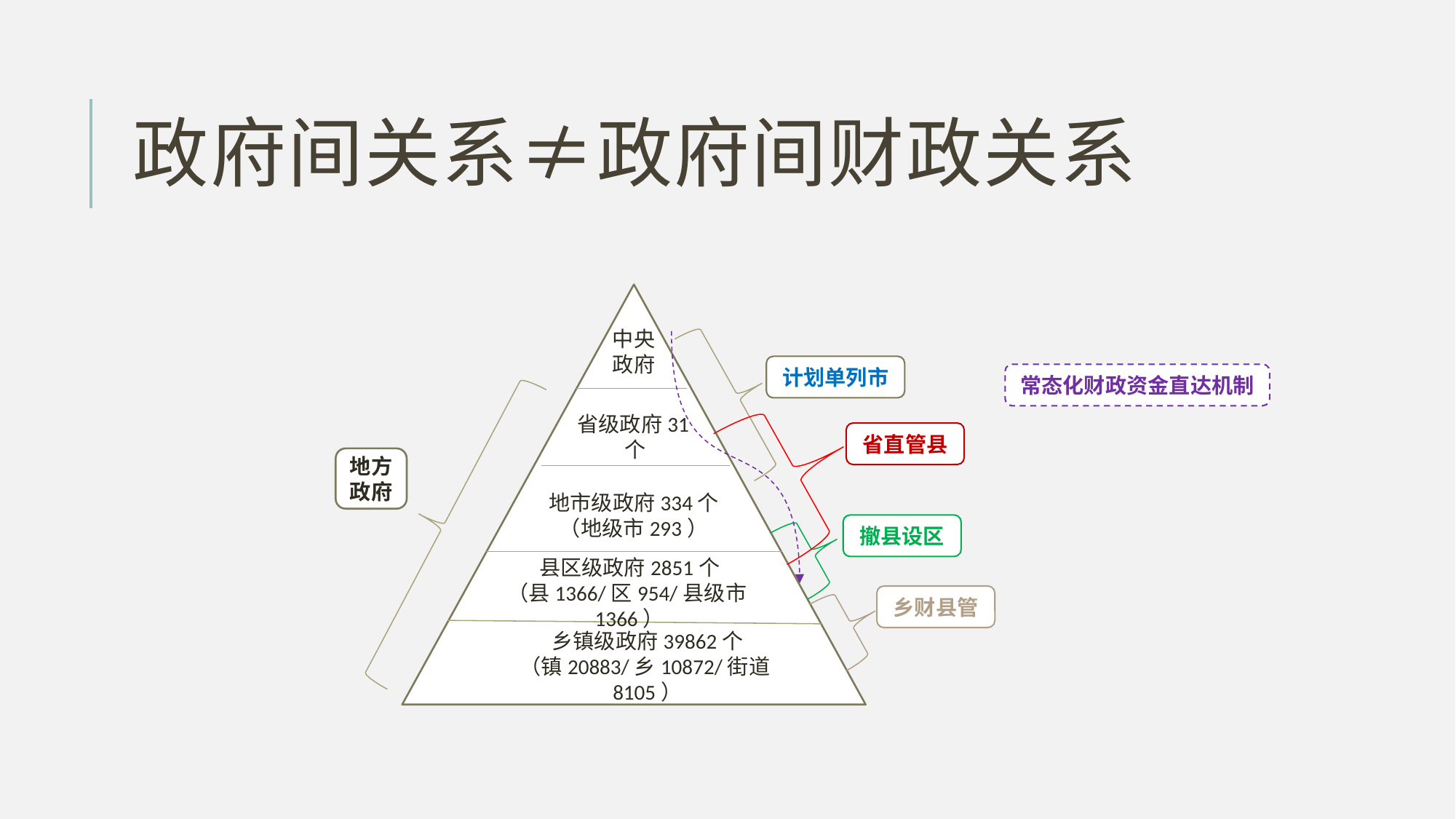

# 政府间关系≠政府间财政关系
地方政府行为与经济发展

中央政府
计划单列市

常态化财政资金直达机制

省级政府31个
省直管县
地方
政府
地市级政府334个
（地级市293）

撤县设区
县区级政府2851个
（县1366/区954/县级市1366）
乡财县管

乡镇级政府39862个
（镇20883/乡10872/街道8105）